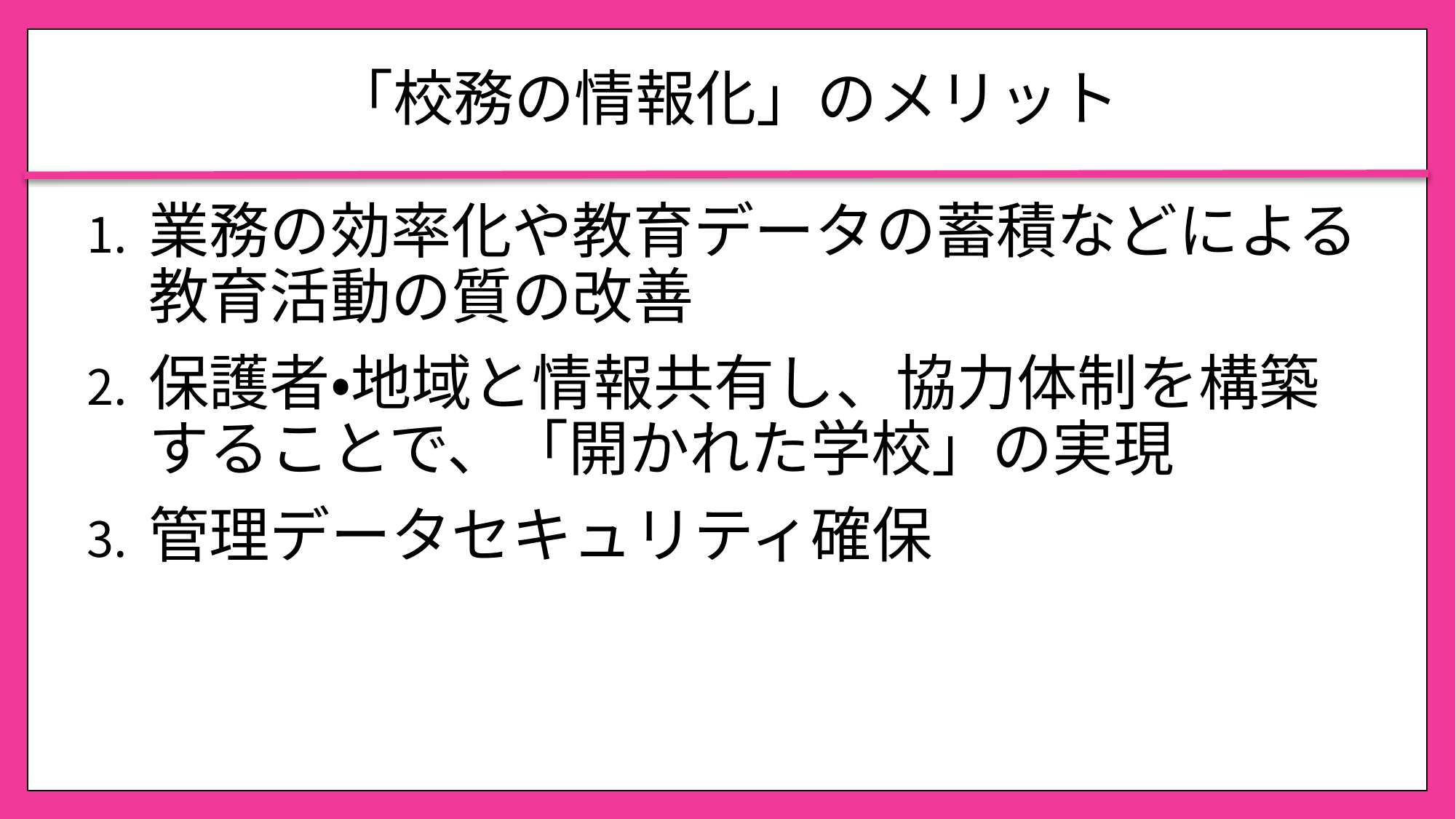

# 「校務の情報化」のメリット
業務の効率化や教育データの蓄積などによる教育活動の質の改善
保護者・地域と情報共有し、協力体制を構築することで、「開かれた学校」の実現
管理データセキュリティ確保